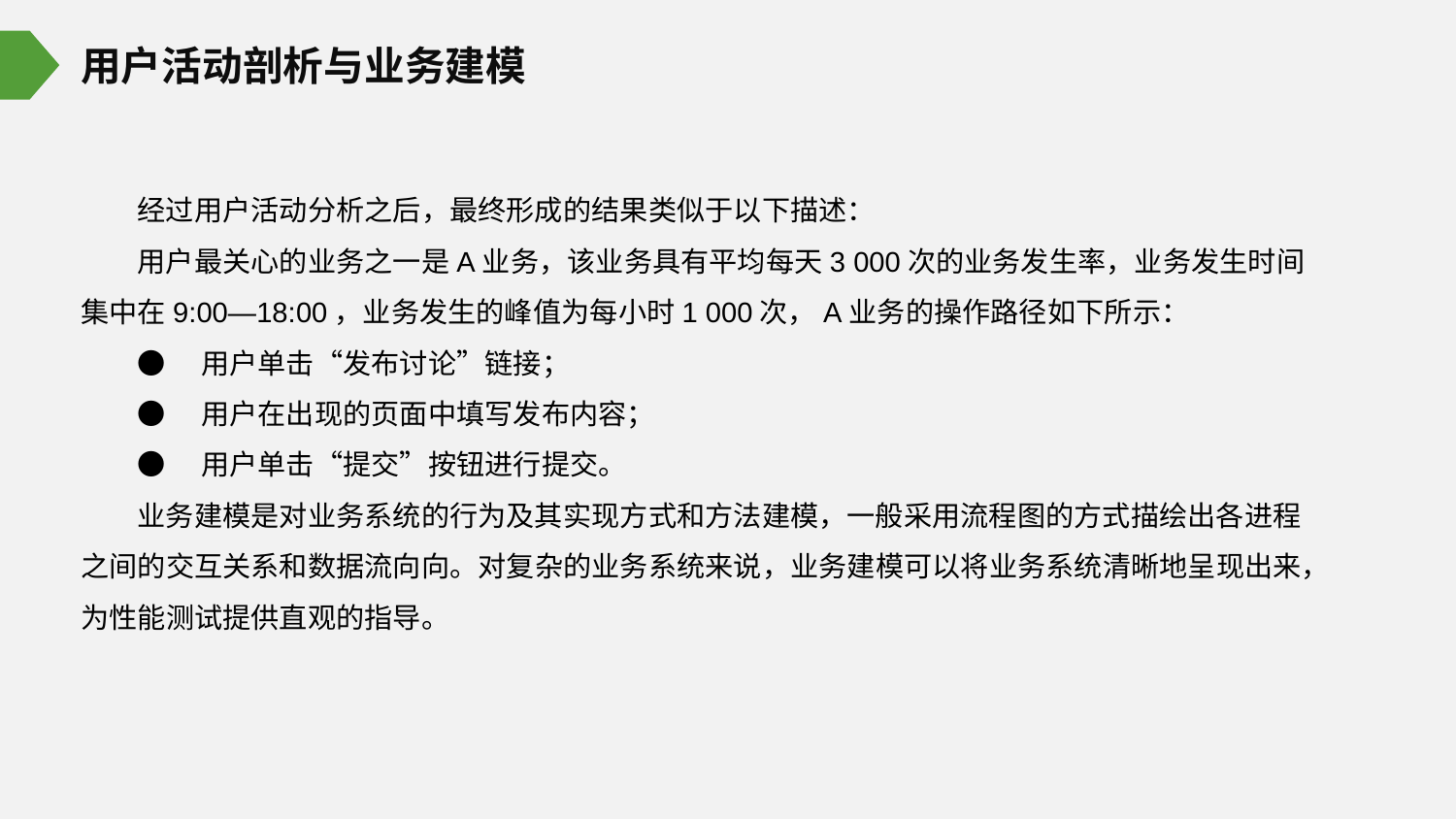

用户活动剖析与业务建模
经过用户活动分析之后，最终形成的结果类似于以下描述：
用户最关心的业务之一是A业务，该业务具有平均每天3 000次的业务发生率，业务发生时间集中在9:00—18:00，业务发生的峰值为每小时1 000次，A业务的操作路径如下所示：
●　用户单击“发布讨论”链接；
●　用户在出现的页面中填写发布内容；
●　用户单击“提交”按钮进行提交。
业务建模是对业务系统的行为及其实现方式和方法建模，一般采用流程图的方式描绘出各进程之间的交互关系和数据流向向。对复杂的业务系统来说，业务建模可以将业务系统清晰地呈现出来，为性能测试提供直观的指导。